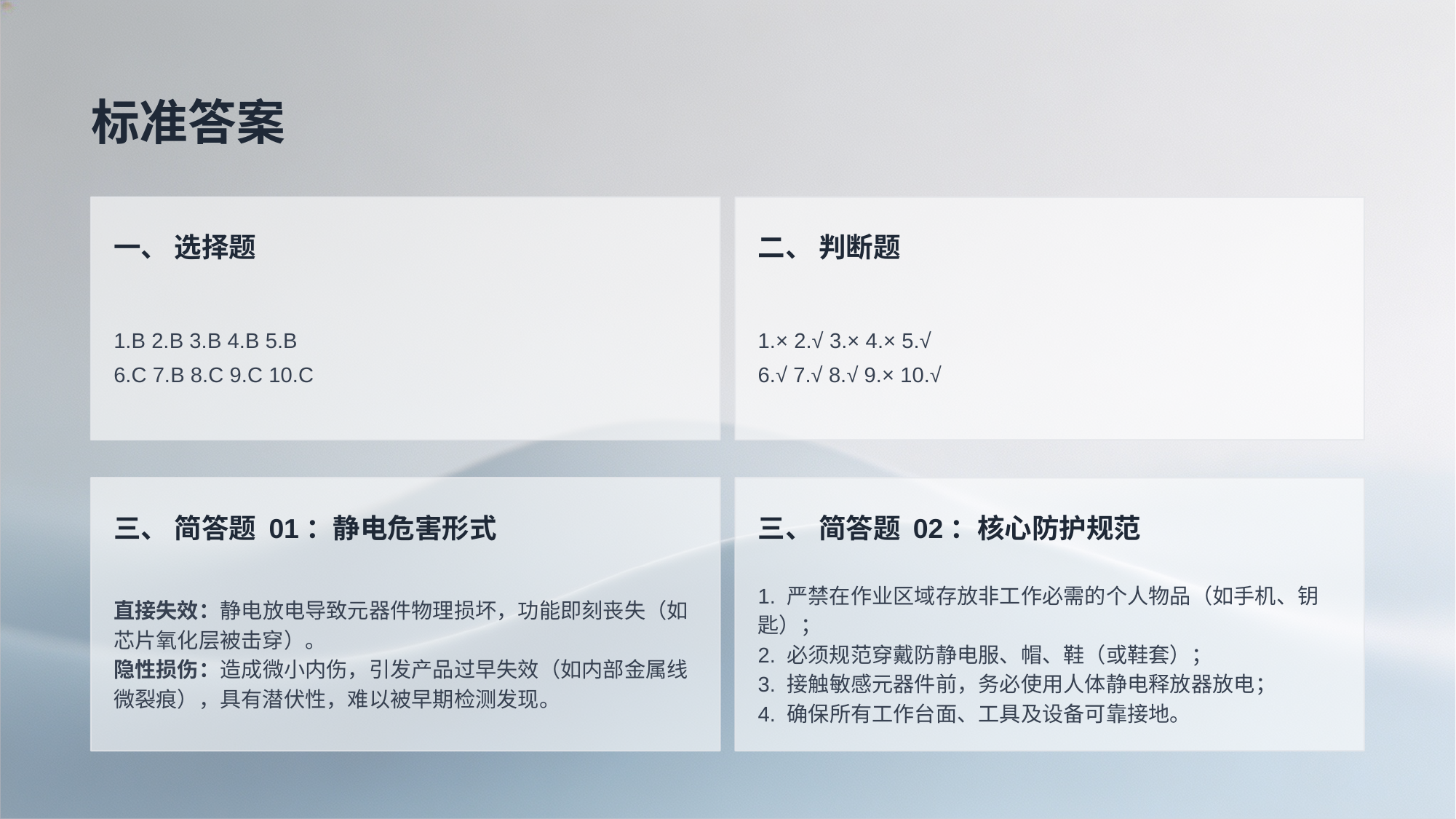

标准答案

一、 选择题
二、 判断题
1.B 2.B 3.B 4.B 5.B
6.C 7.B 8.C 9.C 10.C
1.× 2.√ 3.× 4.× 5.√
6.√ 7.√ 8.√ 9.× 10.√

三、 简答题 01：静电危害形式
三、 简答题 02：核心防护规范
直接失效：静电放电导致元器件物理损坏，功能即刻丧失（如芯片氧化层被击穿）。
隐性损伤：造成微小内伤，引发产品过早失效（如内部金属线微裂痕），具有潜伏性，难以被早期检测发现。
1. 严禁在作业区域存放非工作必需的个人物品（如手机、钥匙）；
2. 必须规范穿戴防静电服、帽、鞋（或鞋套）；
3. 接触敏感元器件前，务必使用人体静电释放器放电；
4. 确保所有工作台面、工具及设备可靠接地。